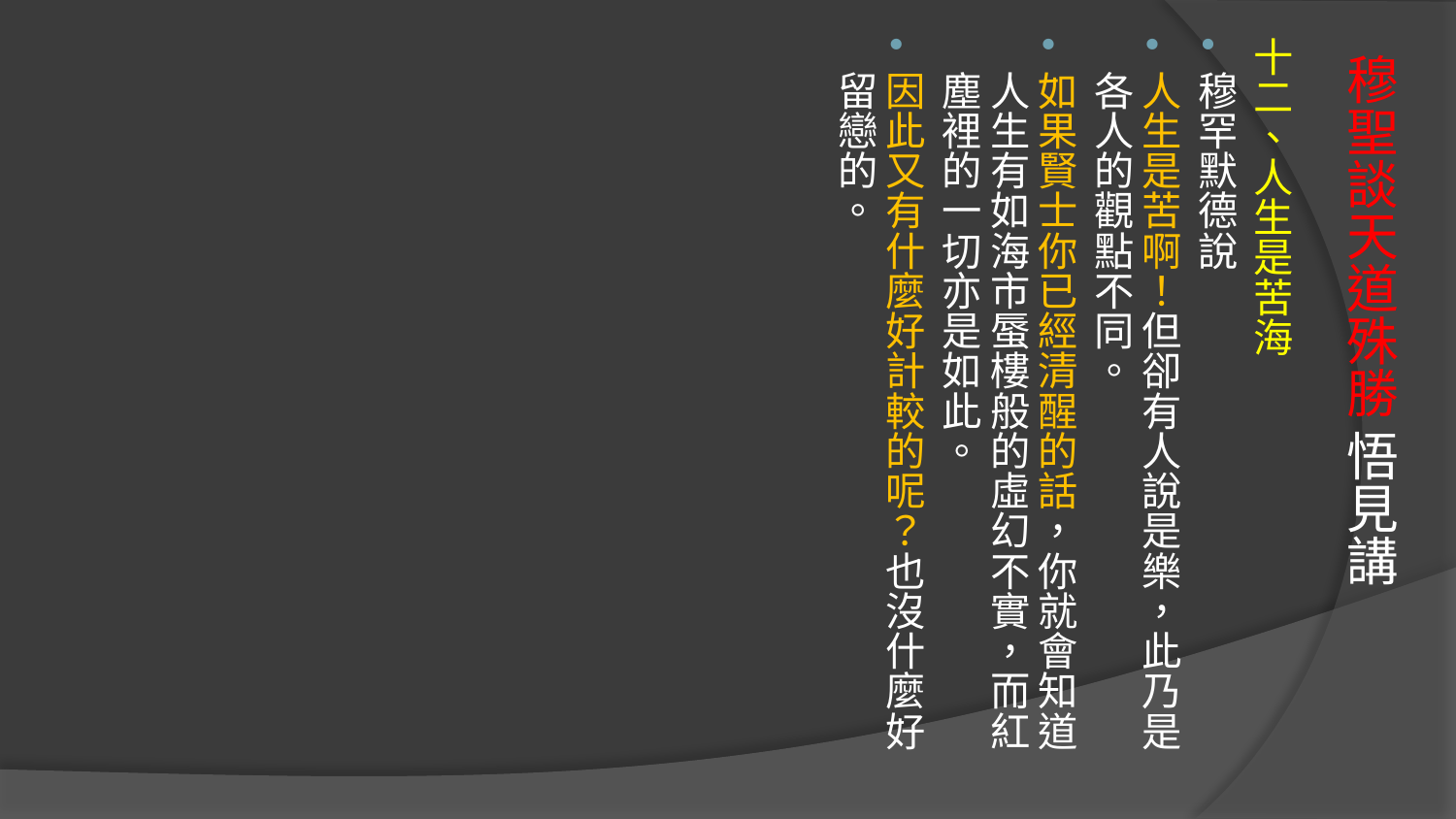

十二、人生是苦海
穆罕默德說
人生是苦啊！但卻有人說是樂，此乃是各人的觀點不同。
如果賢士你已經清醒的話，你就會知道人生有如海市蜃樓般的虛幻不實，而紅塵裡的一切亦是如此。
因此又有什麼好計較的呢？也沒什麼好留戀的。

# 穆聖談天道殊勝 悟見講